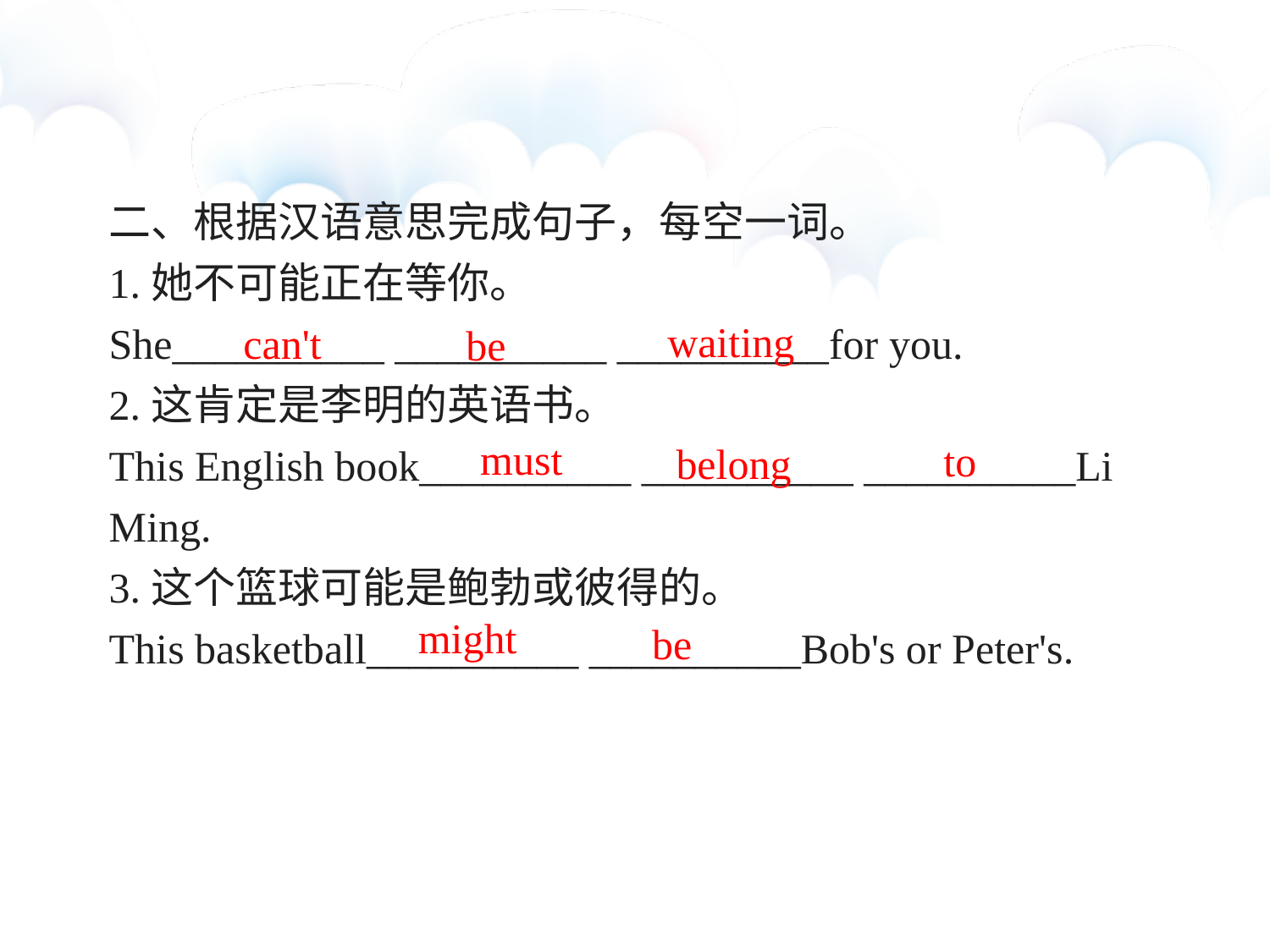

二、根据汉语意思完成句子，每空一词。
1.她不可能正在等你。
She__________ __________ __________for you.
2.这肯定是李明的英语书。
This English book__________ __________ __________Li Ming.
3.这个篮球可能是鲍勃或彼得的。
This basketball__________ __________Bob's or Peter's.
waiting
can't
be
must
to
belong
might
be